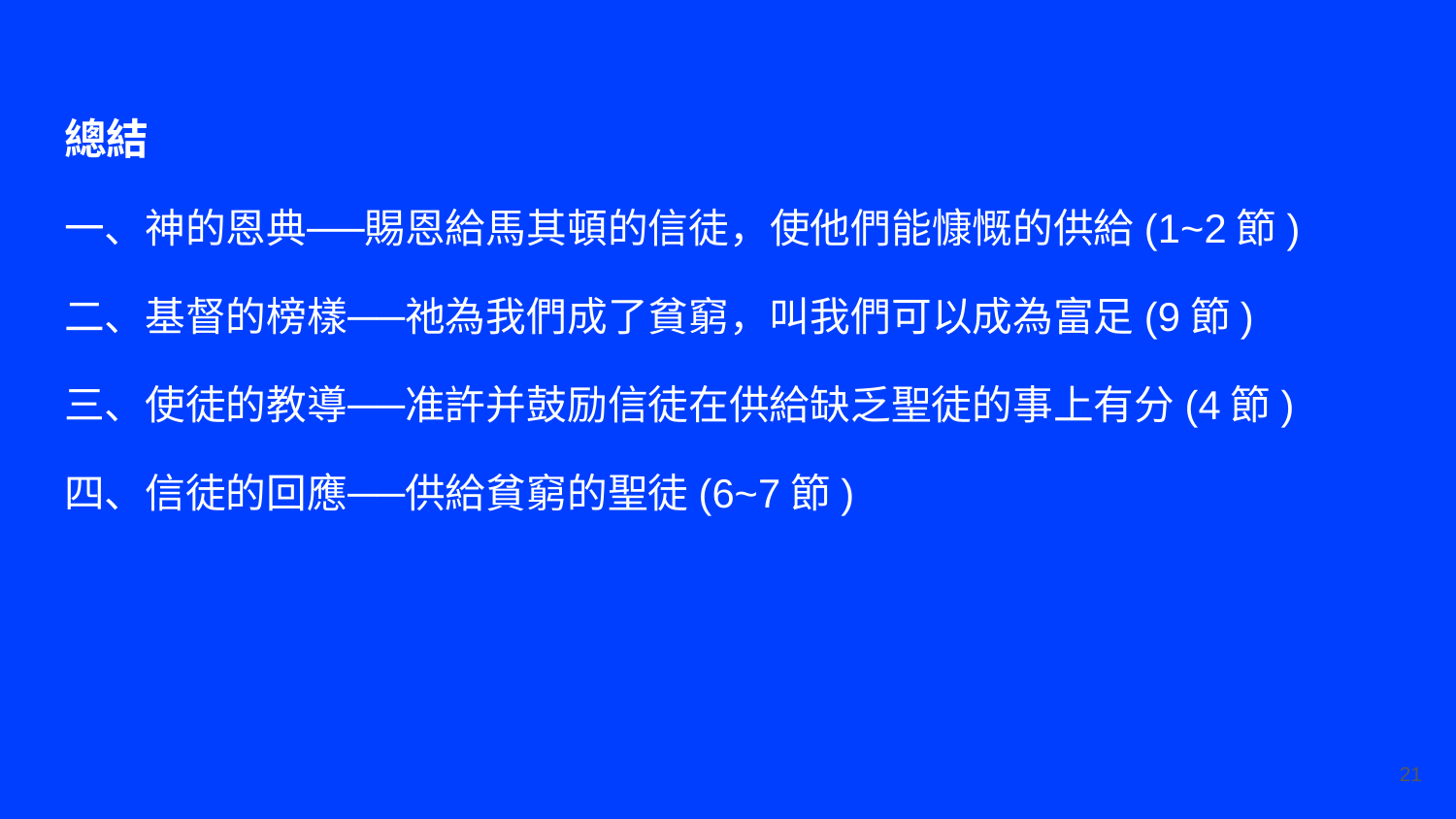

總結
一、神的恩典──賜恩給馬其頓的信徒，使他們能慷慨的供給(1~2節)
二、基督的榜樣──祂為我們成了貧窮，叫我們可以成為富足(9節)
三、使徒的教導──准許并鼓励信徒在供給缺乏聖徒的事上有分(4節)
四、信徒的回應──供給貧窮的聖徒(6~7節)
21